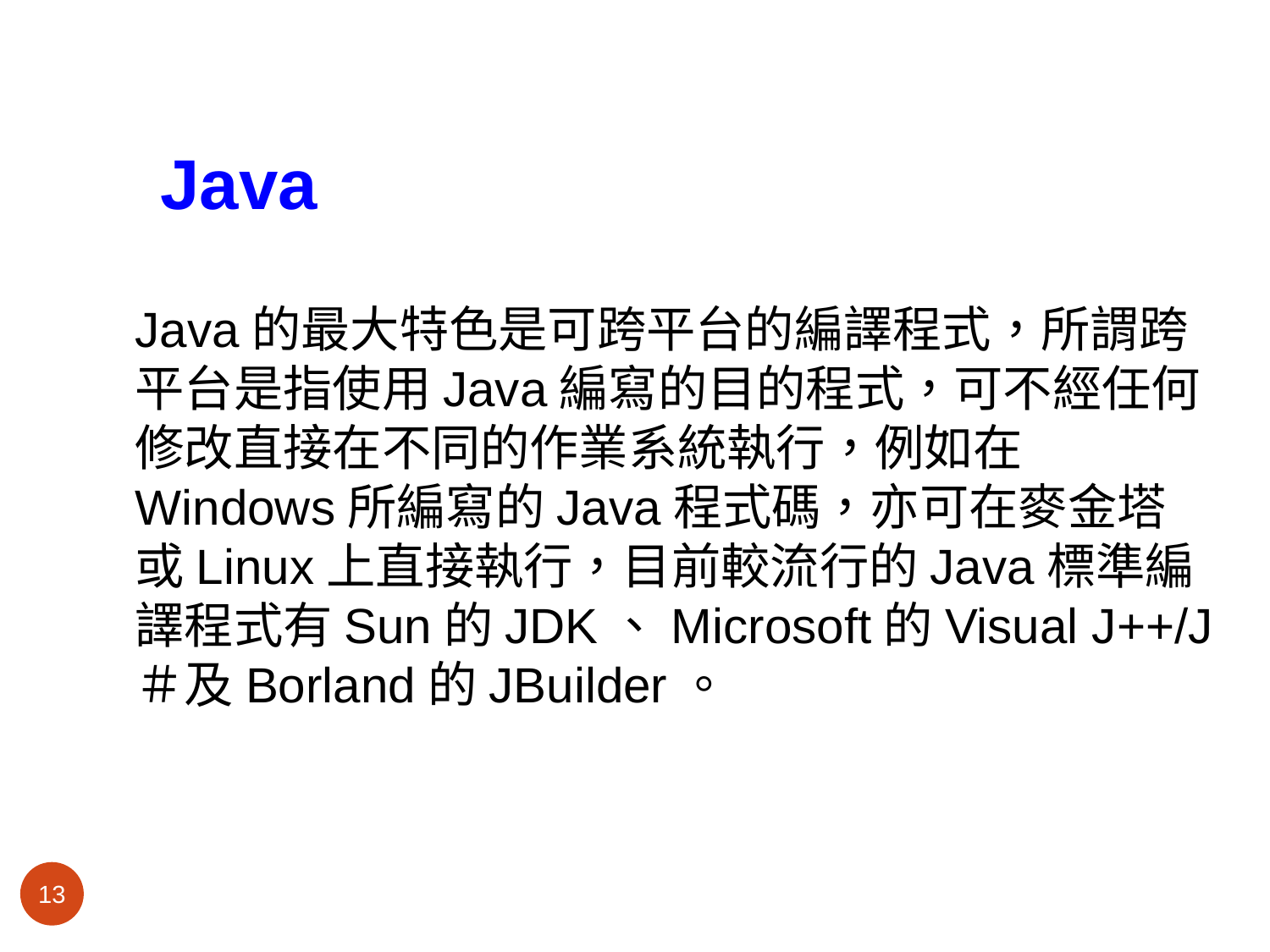

# Java
	Java的最大特色是可跨平台的編譯程式，所謂跨平台是指使用Java編寫的目的程式，可不經任何修改直接在不同的作業系統執行，例如在Windows所編寫的Java程式碼，亦可在麥金塔或Linux上直接執行，目前較流行的Java標準編譯程式有Sun的JDK、Microsoft的Visual J++/J＃及Borland的JBuilder。

13